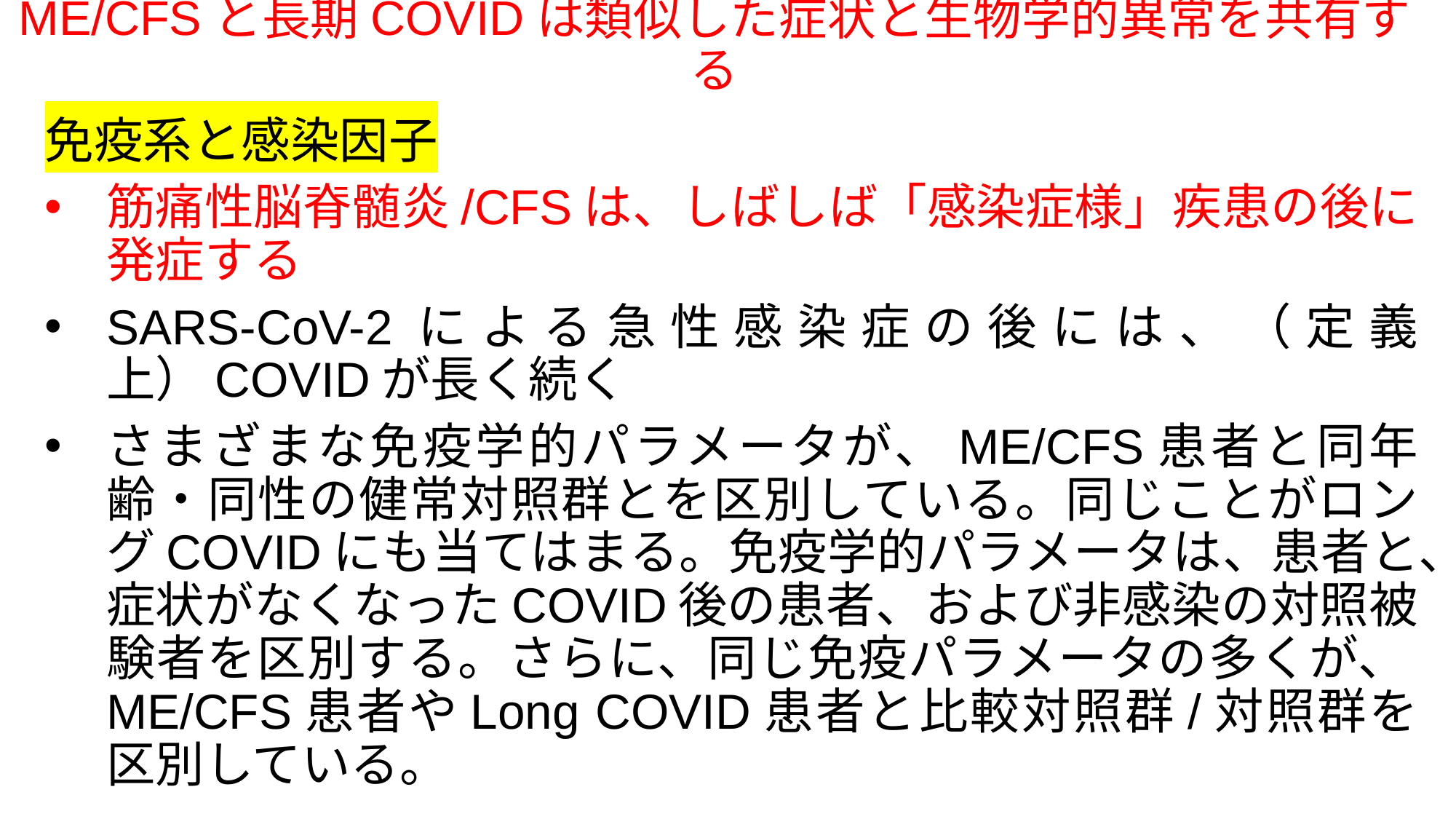

# ME/CFSと長期COVIDは類似した症状と生物学的異常を共有する
免疫系と感染因子
筋痛性脳脊髄炎/CFSは、しばしば「感染症様」疾患の後に発症する
SARS-CoV-2による急性感染症の後には、（定義上）COVIDが長く続く
さまざまな免疫学的パラメータが、ME/CFS患者と同年齢・同性の健常対照群とを区別している。同じことがロングCOVIDにも当てはまる。免疫学的パラメータは、患者と、症状がなくなったCOVID後の患者、および非感染の対照被験者を区別する。さらに、同じ免疫パラメータの多くが、ME/CFS患者やLong COVID患者と比較対照群/対照群を区別している。